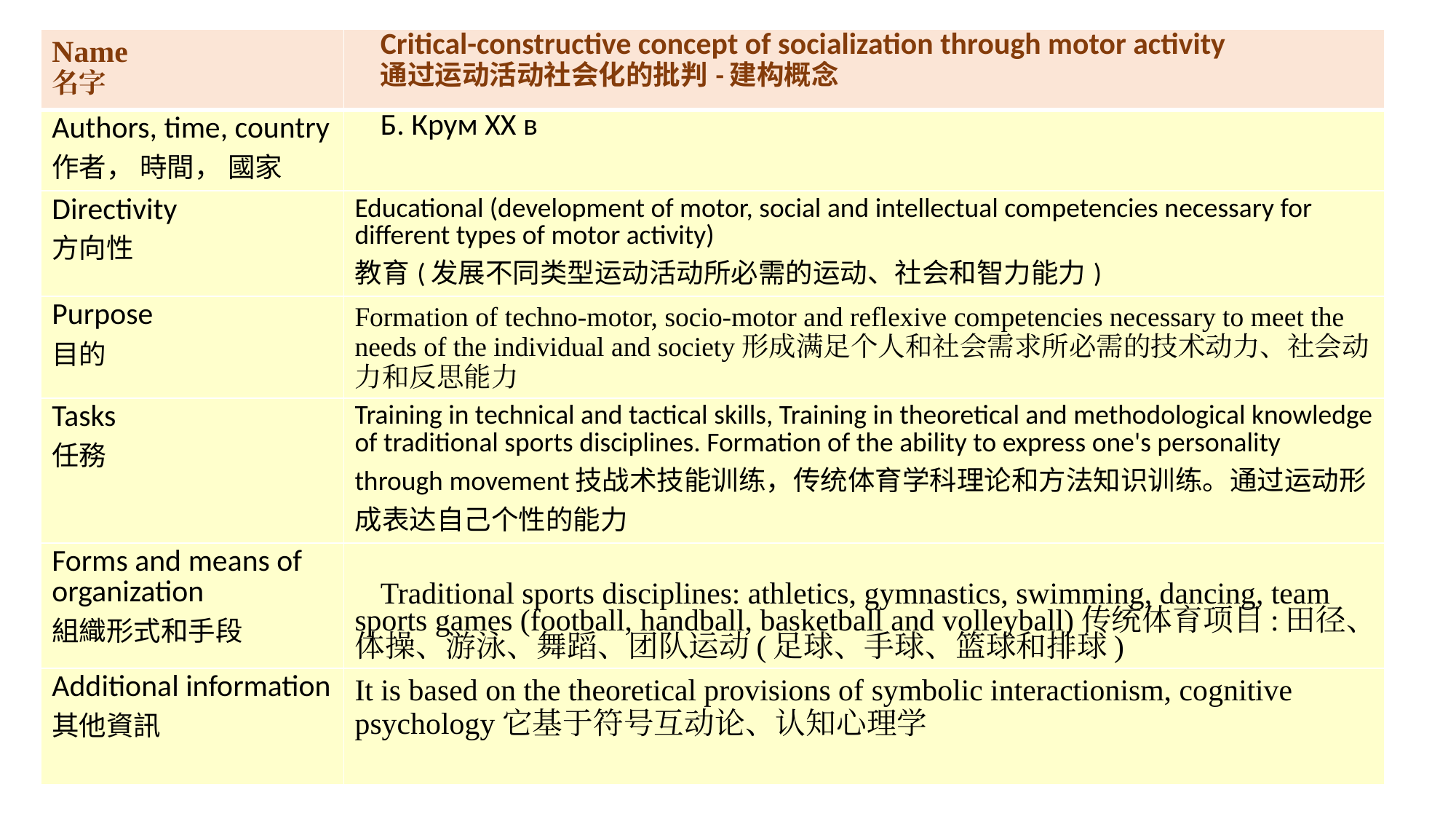

| Name 名字 | Critical-constructive concept of socialization through motor activity 通过运动活动社会化的批判-建构概念 |
| --- | --- |
| Authors, time, country 作者， 時間， 國家 | Б. Крум XX в |
| Directivity 方向性 | Educational (development of motor, social and intellectual competencies necessary for different types of motor activity) 教育(发展不同类型运动活动所必需的运动、社会和智力能力) |
| Purpose 目的 | Formation of techno-motor, socio-motor and reflexive competencies necessary to meet the needs of the individual and society形成满足个人和社会需求所必需的技术动力、社会动力和反思能力 |
| Tasks 任務 | Training in technical and tactical skills, Training in theoretical and methodological knowledge of traditional sports disciplines. Formation of the ability to express one's personality through movement技战术技能训练，传统体育学科理论和方法知识训练。通过运动形成表达自己个性的能力 |
| Forms and means of organization 組織形式和手段 | Traditional sports disciplines: athletics, gymnastics, swimming, dancing, team sports games (football, handball, basketball and volleyball)传统体育项目:田径、体操、游泳、舞蹈、团队运动(足球、手球、篮球和排球) |
| Additional information 其他資訊 | It is based on the theoretical provisions of symbolic interactionism, cognitive psychology它基于符号互动论、认知心理学 |
#